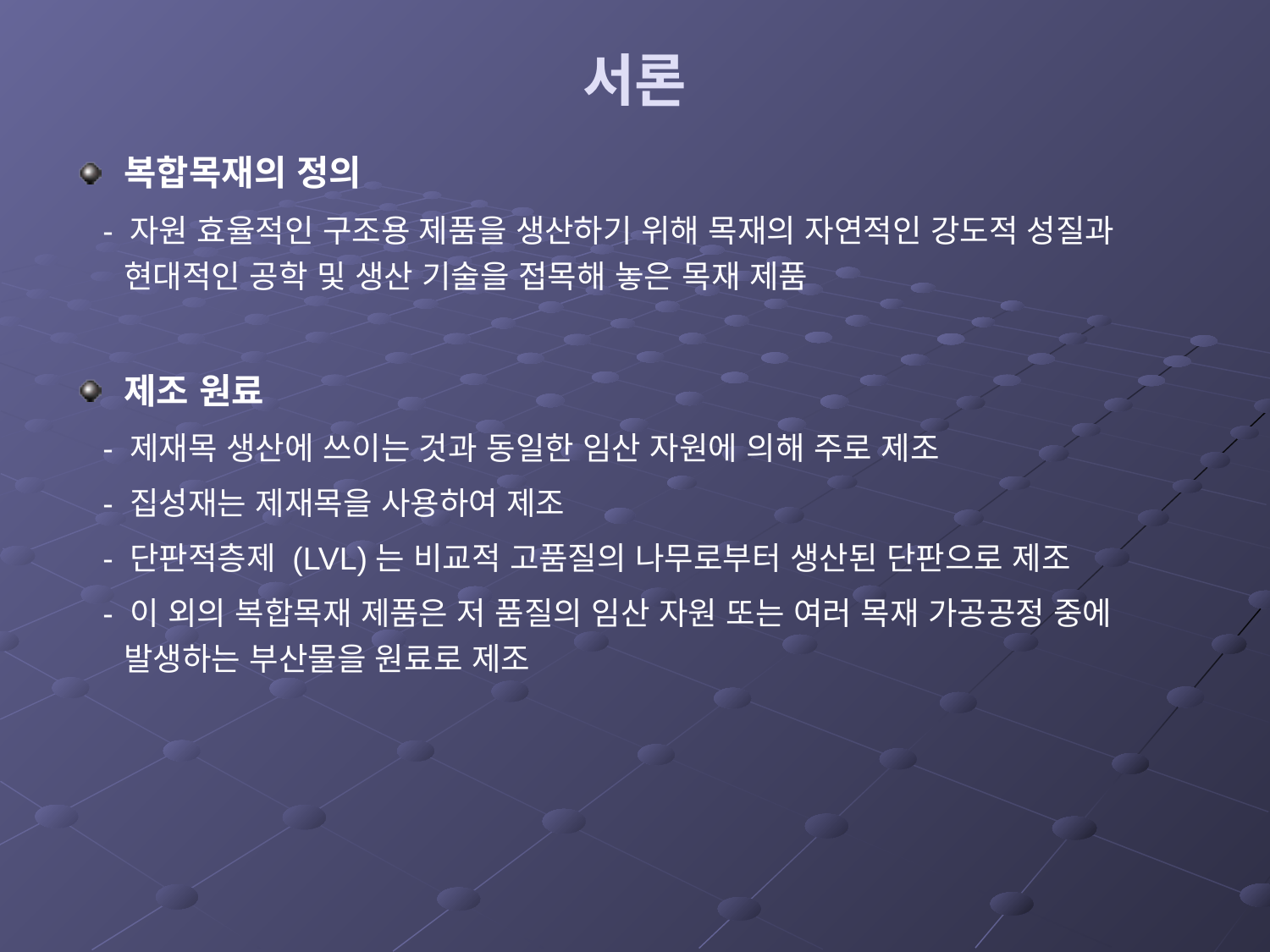

# 서론
복합목재의 정의
   - 자원 효율적인 구조용 제품을 생산하기 위해 목재의 자연적인 강도적 성질과 현대적인 공학 및 생산 기술을 접목해 놓은 목재 제품

제조 원료
   - 제재목 생산에 쓰이는 것과 동일한 임산 자원에 의해 주로 제조
   - 집성재는 제재목을 사용하여 제조
   - 단판적층제 (LVL)는 비교적 고품질의 나무로부터 생산된 단판으로 제조
   - 이 외의 복합목재 제품은 저 품질의 임산 자원 또는 여러 목재 가공공정 중에 발생하는 부산물을 원료로 제조